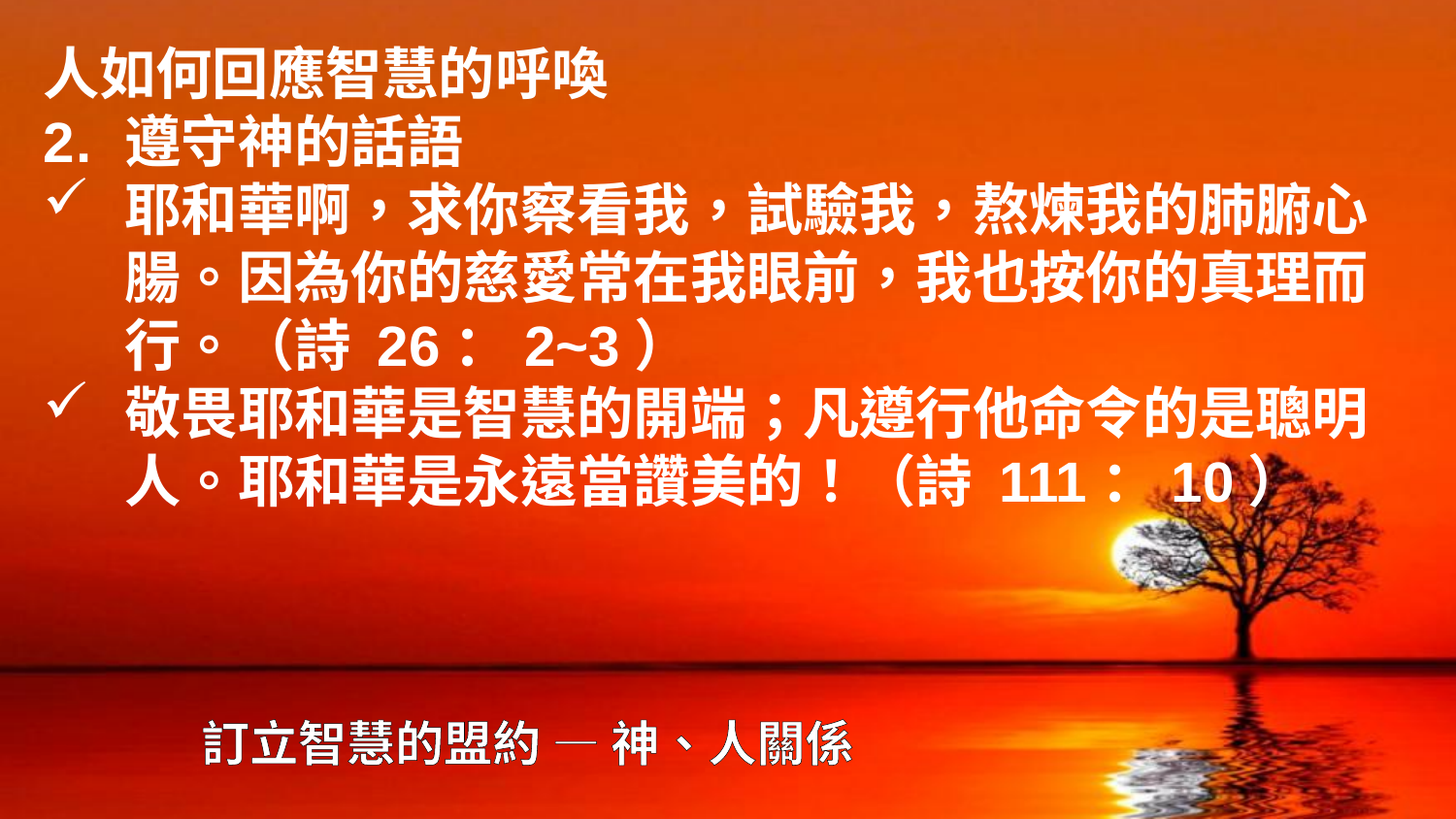

人如何回應智慧的呼喚
遵守神的話語
耶和華啊，求你察看我，試驗我，熬煉我的肺腑心腸。因為你的慈愛常在我眼前，我也按你的真理而行。（詩 26：2~3）
敬畏耶和華是智慧的開端；凡遵行他命令的是聰明人。耶和華是永遠當讚美的！（詩 111：10）
# 訂立智慧的盟約 — 神、人關係